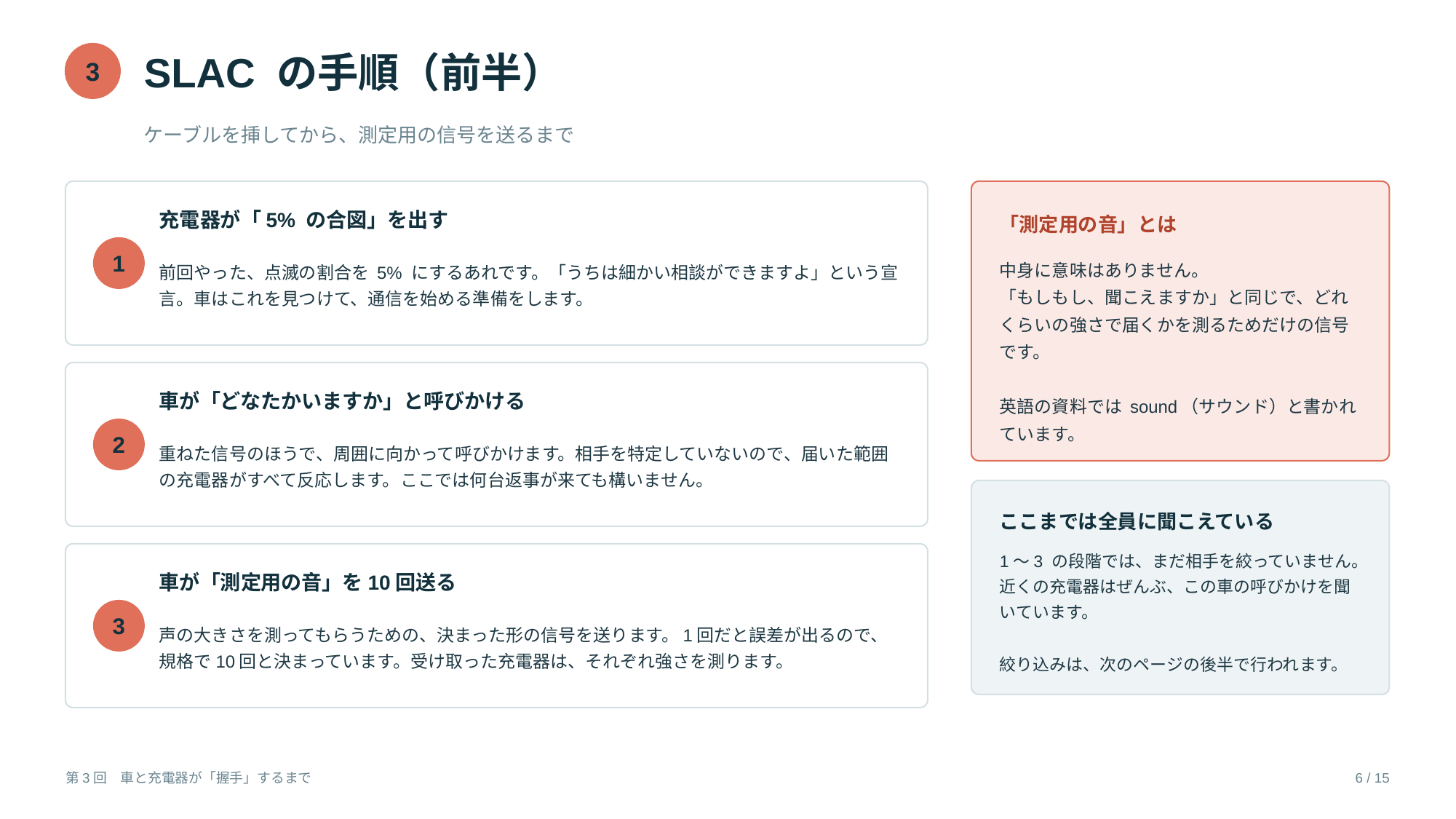

SLAC の手順（前半）

3
ケーブルを挿してから、測定用の信号を送るまで

充電器が「5% の合図」を出す
「測定用の音」とは

1
前回やった、点滅の割合を 5% にするあれです。「うちは細かい相談ができますよ」という宣言。車はこれを見つけて、通信を始める準備をします。
中身に意味はありません。
「もしもし、聞こえますか」と同じで、どれくらいの強さで届くかを測るためだけの信号です。

英語の資料では sound（サウンド）と書かれています。

車が「どなたかいますか」と呼びかける

2
重ねた信号のほうで、周囲に向かって呼びかけます。相手を特定していないので、届いた範囲の充電器がすべて反応します。ここでは何台返事が来ても構いません。

ここまでは全員に聞こえている

1〜3 の段階では、まだ相手を絞っていません。近くの充電器はぜんぶ、この車の呼びかけを聞いています。

絞り込みは、次のページの後半で行われます。
車が「測定用の音」を10回送る

3
声の大きさを測ってもらうための、決まった形の信号を送ります。1回だと誤差が出るので、規格で10回と決まっています。受け取った充電器は、それぞれ強さを測ります。
第3回　車と充電器が「握手」するまで
6 / 15